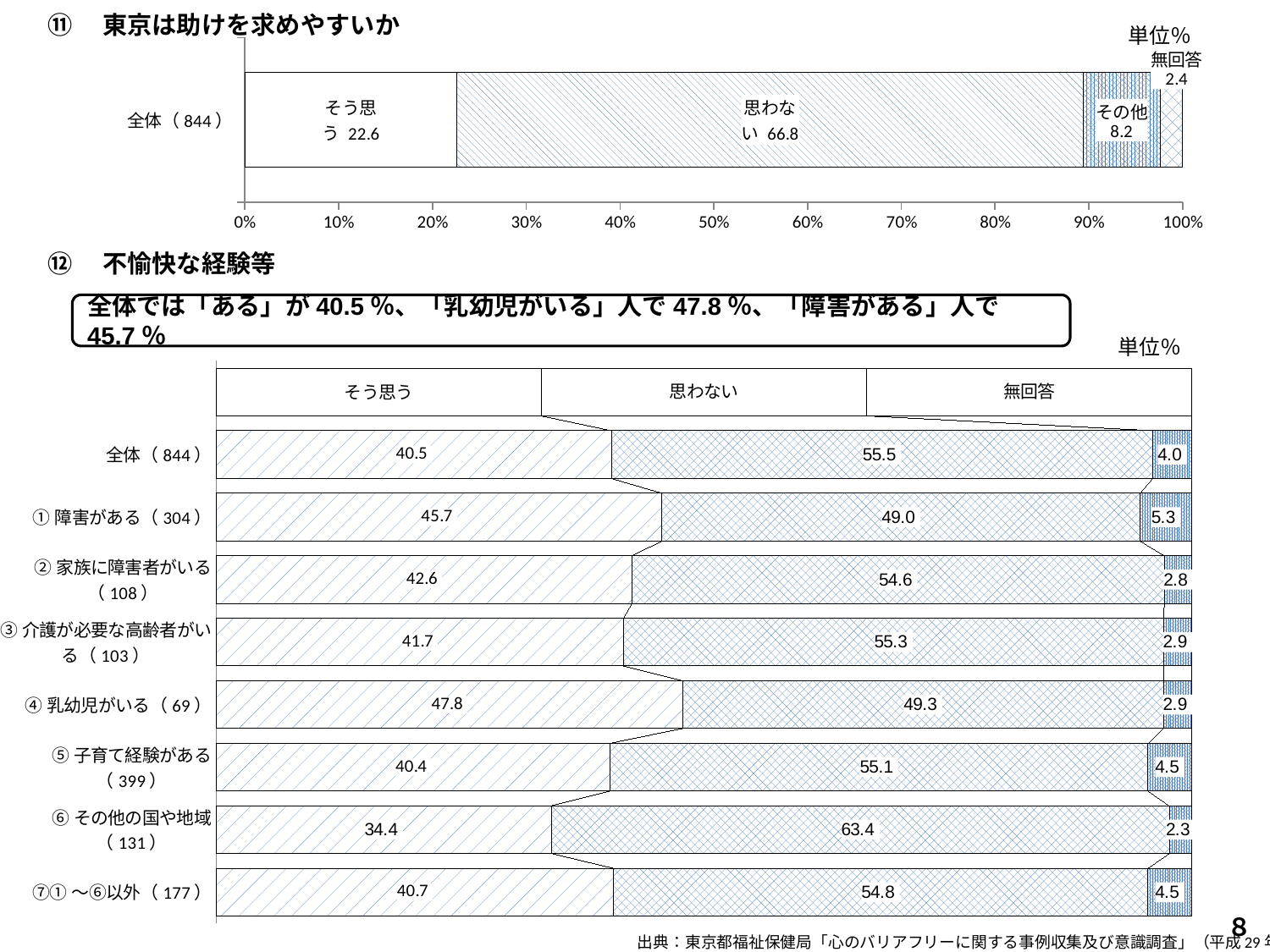

⑪　東京は助けを求めやすいか
単位％

### Chart

| Category | そう思う | 思わない | その他 | 無回答 |
|---|---|---|---|---|
| 全体（844） | 22.6 | 66.8 | 8.2 | 2.4 |
⑫　不愉快な経験等
全体では「ある」が40.5％、「乳幼児がいる」人で47.8％、「障害がある」人で45.7％

### Chart

| Category | そう思う | 思わない | 無回答 |
|---|---|---|---|
| ⑦①～⑥以外（177） | 40.7 | 54.8 | 4.5 |
| ⑥その他の国や地域（131） | 34.4 | 63.4 | 2.3 |
| ⑤子育て経験がある（399） | 40.4 | 55.1 | 4.5 |
| ④乳幼児がいる（69） | 47.8 | 49.3 | 2.9 |
| ③介護が必要な高齢者がいる（103） | 41.7 | 55.3 | 2.9 |
| ②家族に障害者がいる（108） | 42.6 | 54.6 | 2.8 |
| ①障害がある（304） | 45.7 | 49.0 | 5.3 |
| 全体（844） | 40.5 | 55.5 | 4.0 |
単位％
８
出典：東京都福祉保健局「心のバリアフリーに関する事例収集及び意識調査」（平成29年3月）